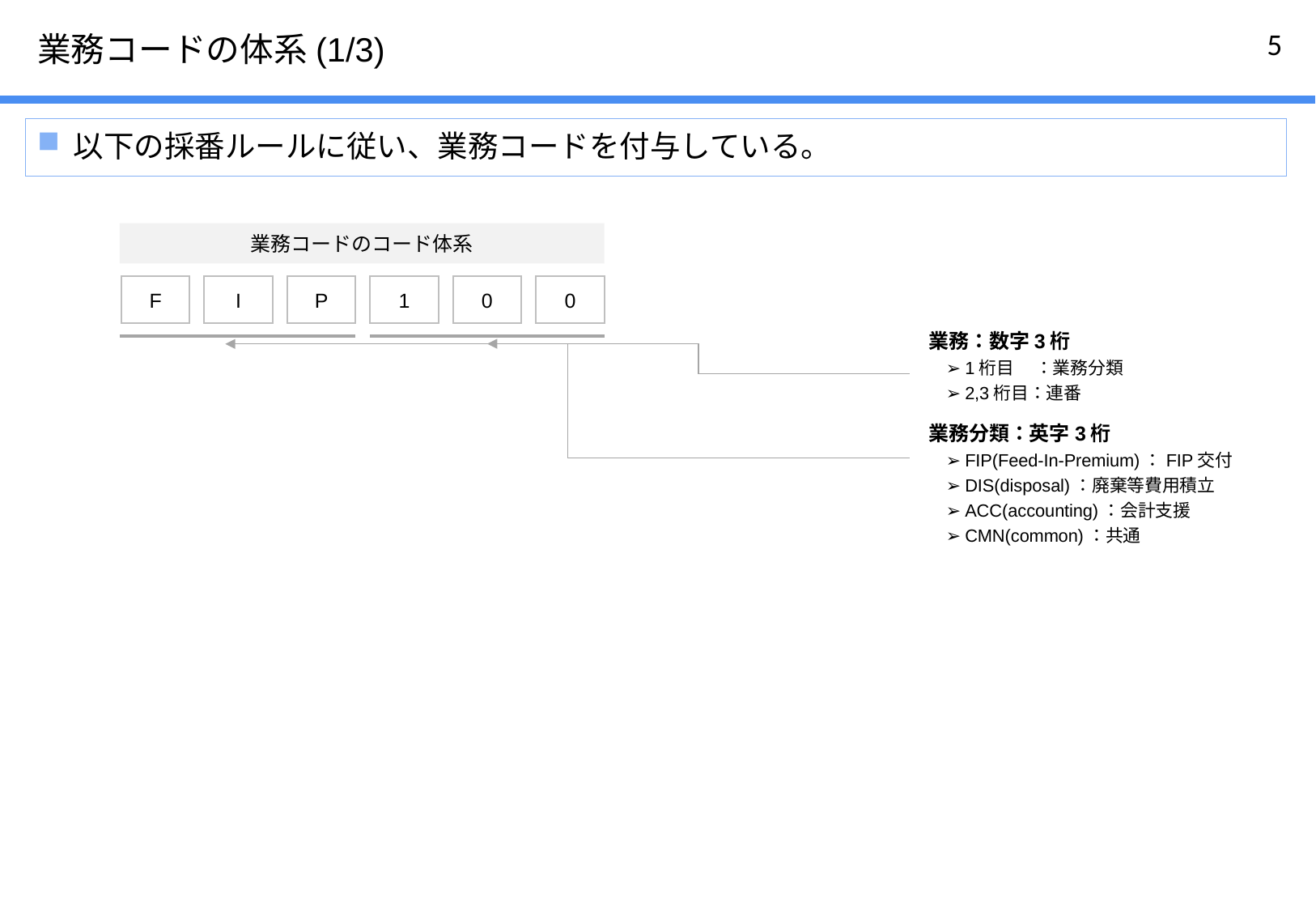

# 業務コードの体系(1/3)
以下の採番ルールに従い、業務コードを付与している。
業務コードのコード体系
F
I
P
1
0
0
業務：数字3桁
　➢1桁目　 ：業務分類
　➢2,3桁目：連番
業務分類：英字3桁
　➢FIP(Feed-In-Premium)：FIP交付
　➢DIS(disposal)：廃棄等費用積立
　➢ACC(accounting)：会計支援
　➢CMN(common)：共通